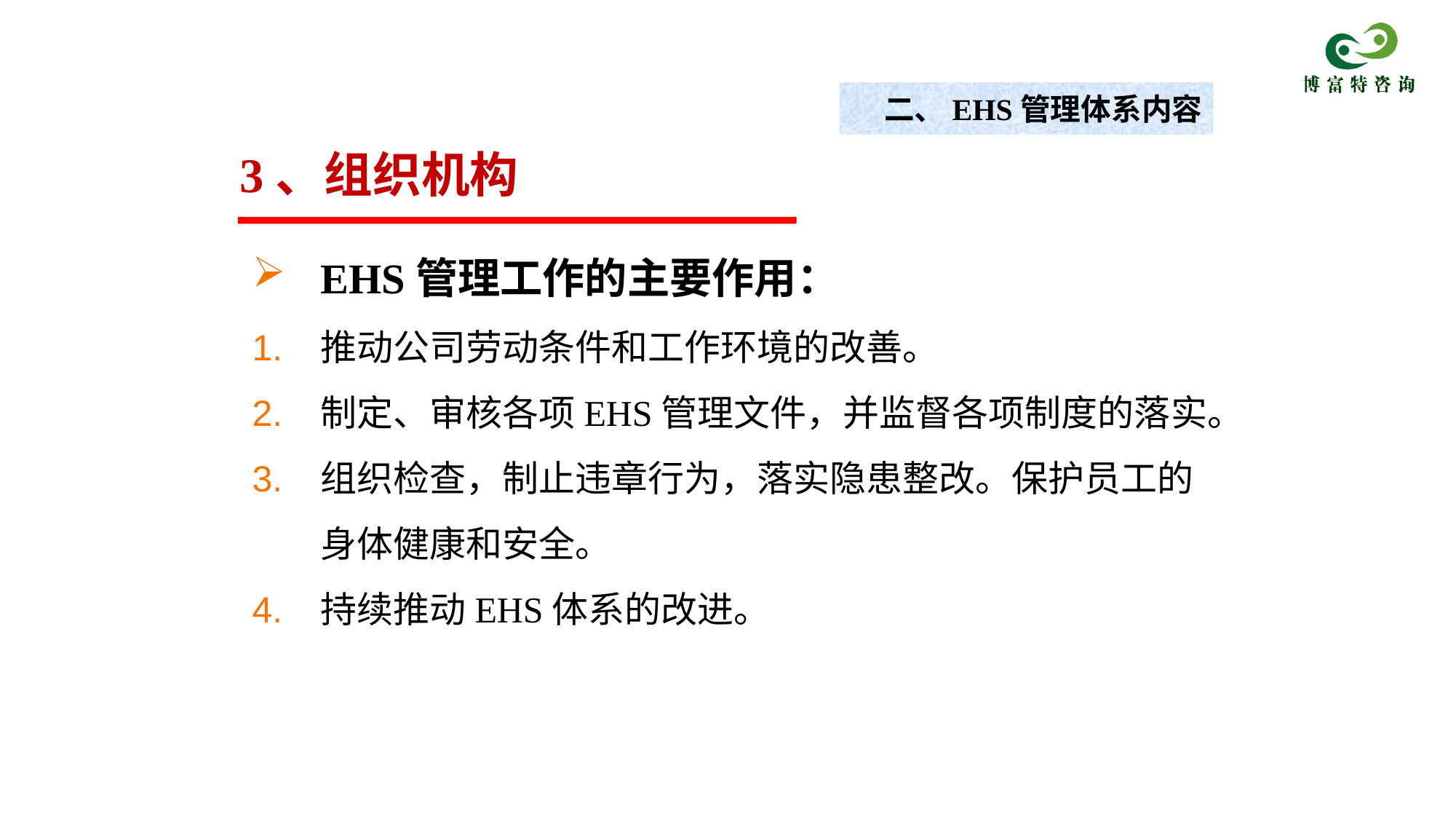

二、EHS管理体系内容
3、组织机构

EHS管理工作的主要作用：
推动公司劳动条件和工作环境的改善。
制定、审核各项EHS管理文件，并监督各项制度的落实。
组织检查，制止违章行为，落实隐患整改。保护员工的身体健康和安全。
持续推动EHS体系的改进。